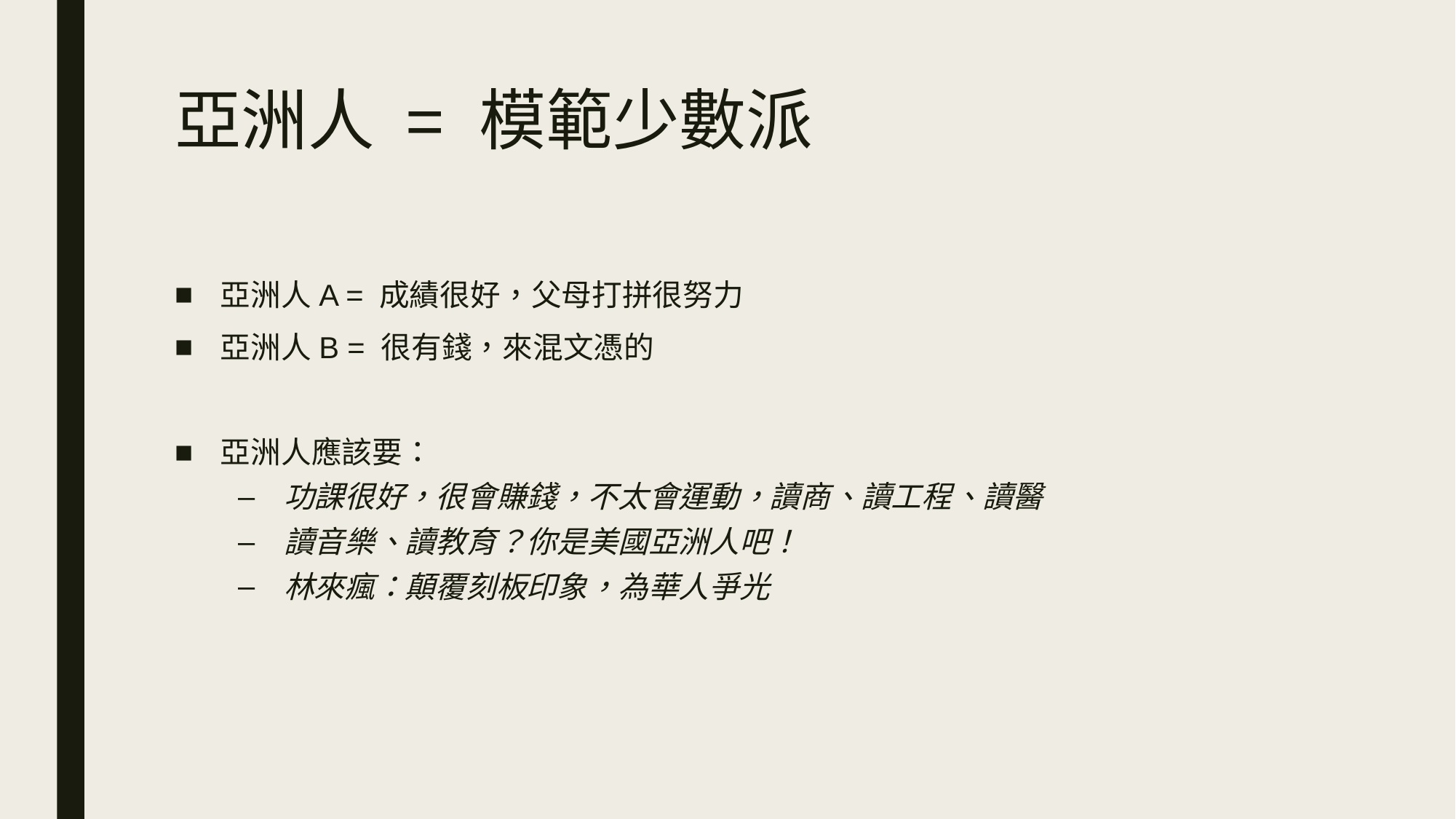

# 亞洲人 = 模範少數派
亞洲人A = 成績很好，父母打拼很努力
亞洲人B = 很有錢，來混文憑的

亞洲人應該要：
功課很好，很會賺錢，不太會運動，讀商、讀工程、讀醫
讀音樂、讀教育？你是美國亞洲人吧！
林來瘋：顛覆刻板印象，為華人爭光